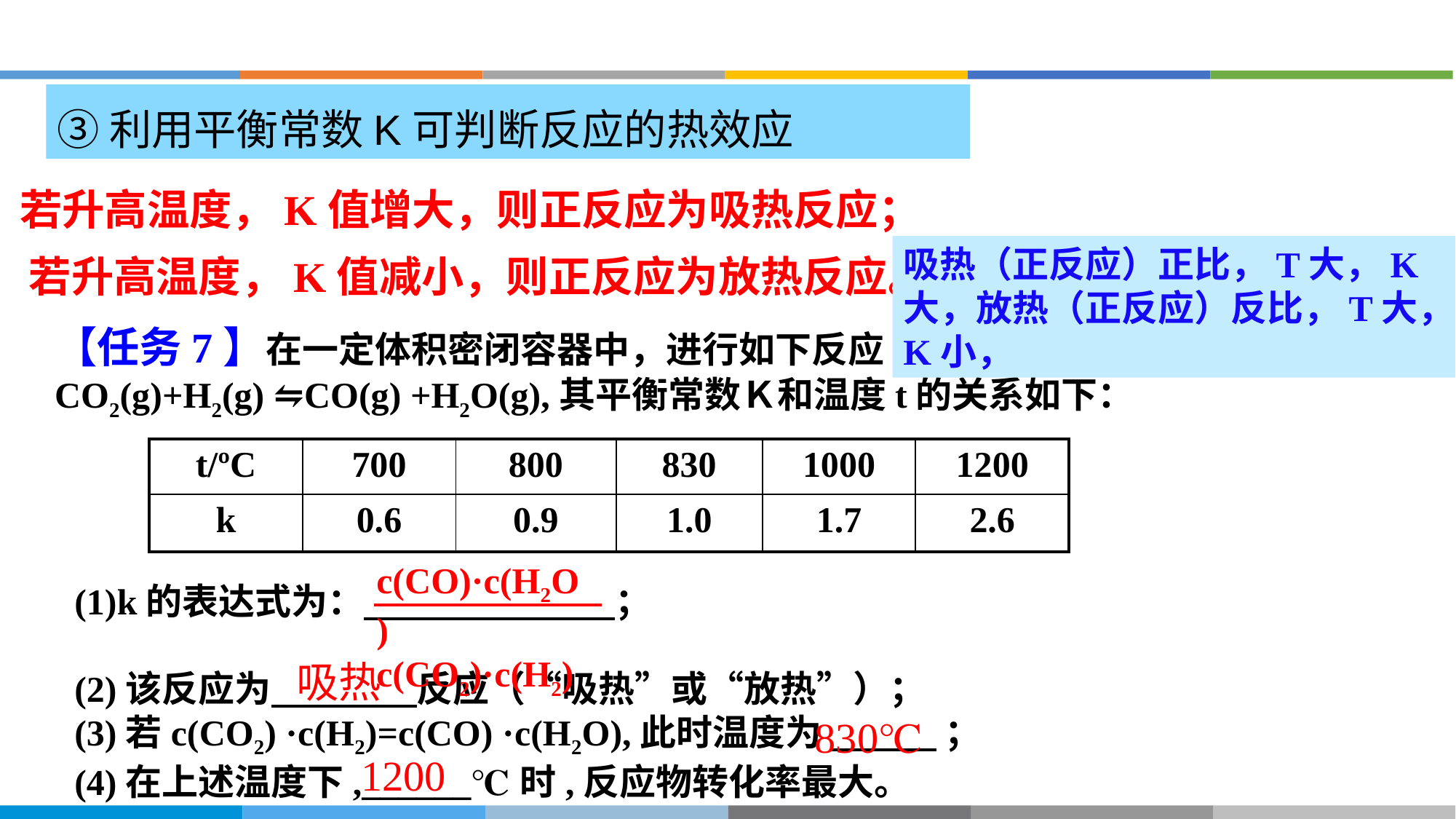

③利用平衡常数K可判断反应的热效应
若升高温度，K值增大，则正反应为吸热反应；
若升高温度，K值减小，则正反应为放热反应。
吸热（正反应）正比，T大，K大，放热（正反应）反比，T大，K小，
【任务7】在一定体积密闭容器中，进行如下反应
CO2(g)+H2(g) ⇋CO(g) +H2O(g),其平衡常数Ｋ和温度t的关系如下：
| t/ºC | 700 | 800 | 830 | 1000 | 1200 |
| --- | --- | --- | --- | --- | --- |
| k | 0.6 | 0.9 | 1.0 | 1.7 | 2.6 |
c(CO)·c(H2O)
c(CO2)·c(H2)
(1)k的表达式为：　    　　　　　；

(2)该反应为　　　　反应（“吸热”或“放热”）；
(3)若c(CO2) ·c(H2)=c(CO) ·c(H2O),此时温度为               ；
(4)在上述温度下,______℃时,反应物转化率最大。
吸热
830℃
1200